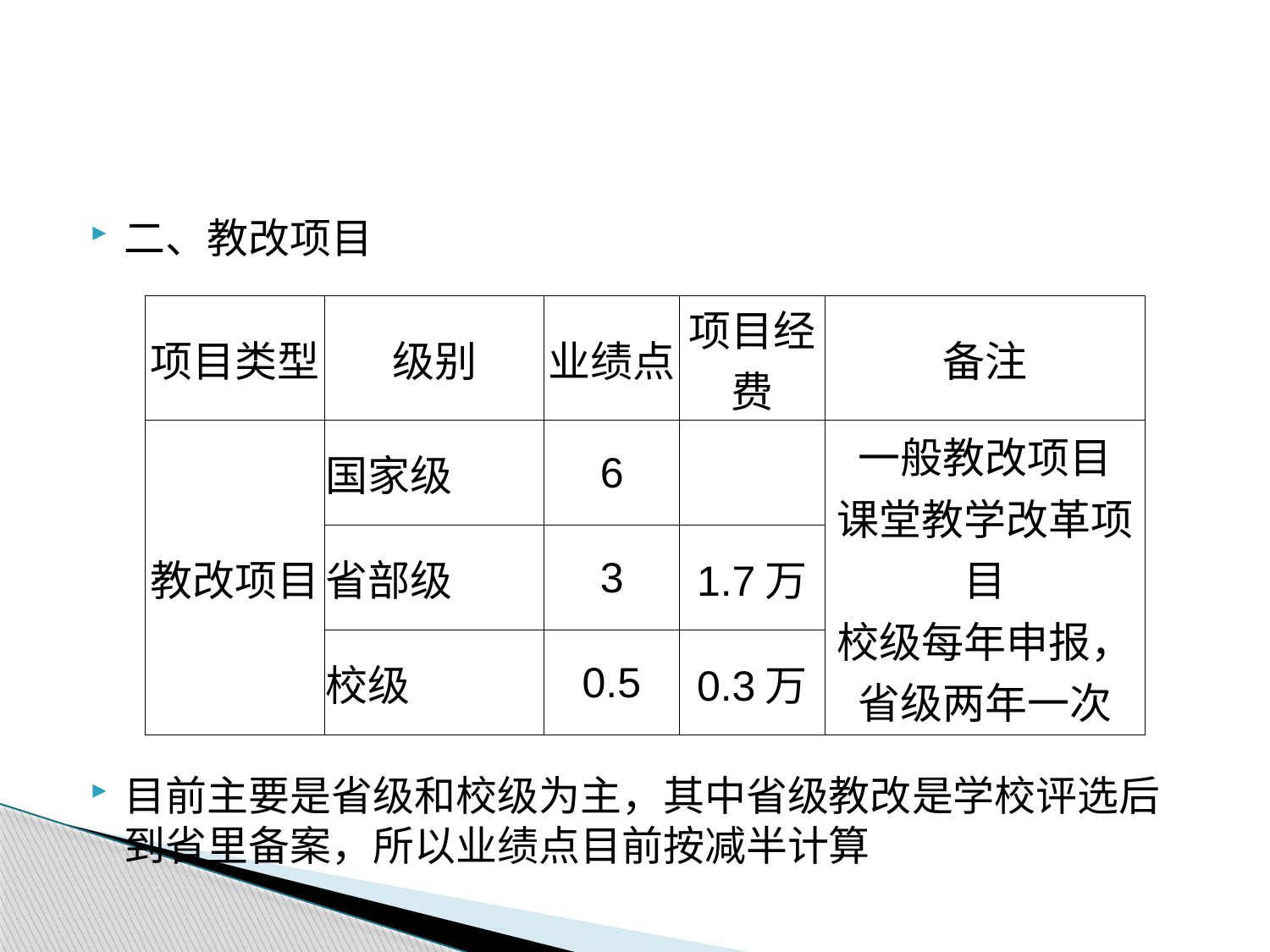

#
二、教改项目

目前主要是省级和校级为主，其中省级教改是学校评选后到省里备案，所以业绩点目前按减半计算
| 项目类型 | 级别 | 业绩点 | 项目经费 | 备注 |
| --- | --- | --- | --- | --- |
| 教改项目 | 国家级 | 6 |  | 一般教改项目 课堂教学改革项目 校级每年申报，省级两年一次 |
|  | 省部级 | 3 | 1.7万 |  |
|  | 校级 | 0.5 | 0.3万 |  |